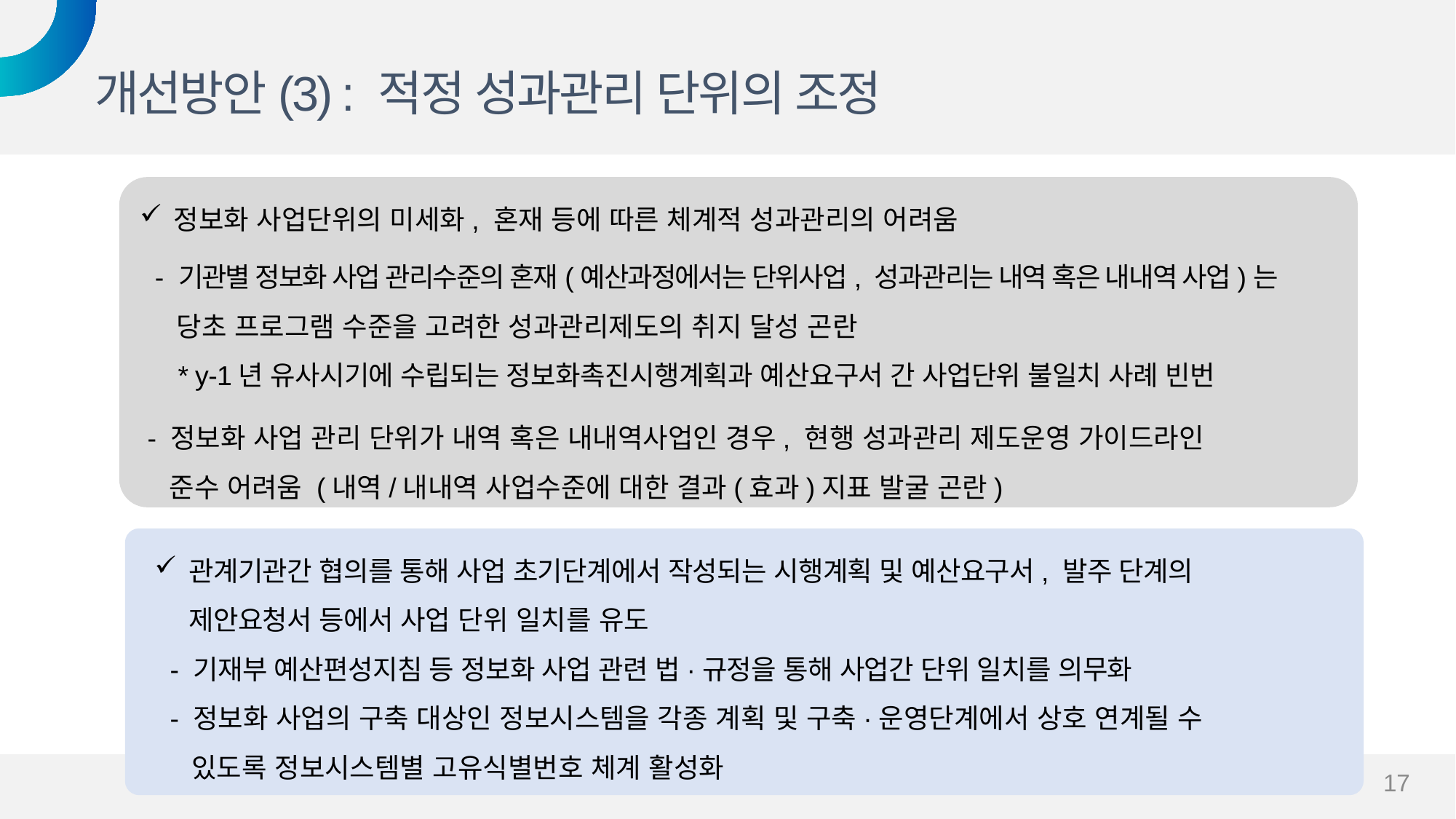

개선방안(3) : 적정 성과관리 단위의 조정

정보화 사업단위의 미세화, 혼재 등에 따른 체계적 성과관리의 어려움

  - 기관별 정보화 사업 관리수준의 혼재(예산과정에서는 단위사업, 성과관리는 내역 혹은 내내역 사업)는
    당초 프로그램 수준을 고려한 성과관리제도의 취지 달성 곤란
     * y-1년 유사시기에 수립되는 정보화촉진시행계획과 예산요구서 간 사업단위 불일치 사례 빈번

 - 정보화 사업 관리 단위가 내역 혹은 내내역사업인 경우, 현행 성과관리 제도운영 가이드라인
   준수 어려움 (내역/내내역 사업수준에 대한 결과(효과)지표 발굴 곤란)
관계기관간 협의를 통해 사업 초기단계에서 작성되는 시행계획 및 예산요구서, 발주 단계의    제안요청서 등에서 사업 단위 일치를 유도
  - 기재부 예산편성지침 등 정보화 사업 관련 법·규정을 통해 사업간 단위 일치를 의무화
  - 정보화 사업의 구축 대상인 정보시스템을 각종 계획 및 구축·운영단계에서 상호 연계될 수
    있도록 정보시스템별 고유식별번호 체계 활성화